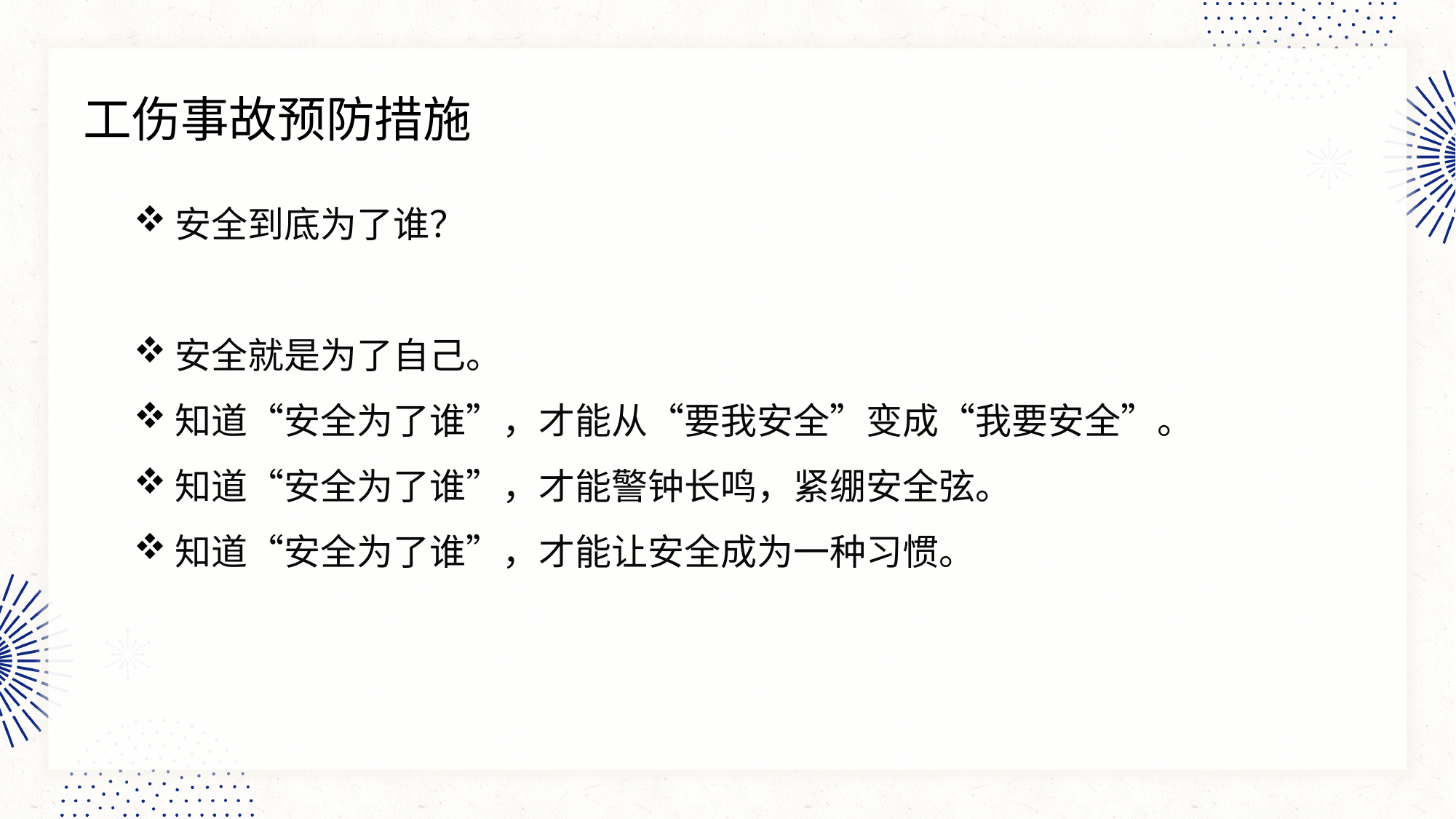

工伤事故预防措施
安全到底为了谁？

安全就是为了自己。
知道“安全为了谁”，才能从“要我安全”变成“我要安全”。
知道“安全为了谁”，才能警钟长鸣，紧绷安全弦。
知道“安全为了谁”，才能让安全成为一种习惯。